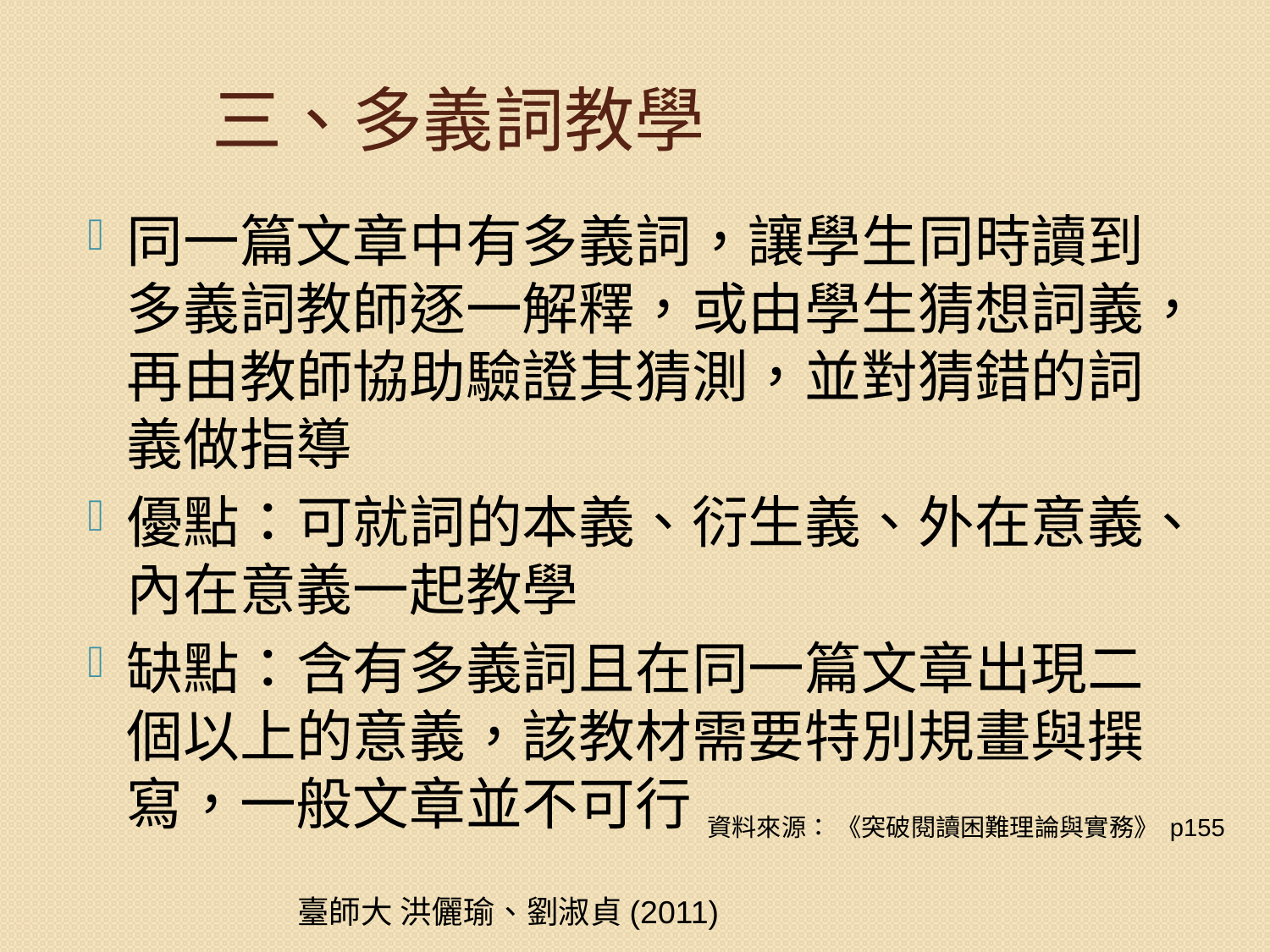

# 三、多義詞教學
同一篇文章中有多義詞，讓學生同時讀到多義詞教師逐一解釋，或由學生猜想詞義，再由教師協助驗證其猜測，並對猜錯的詞義做指導
優點：可就詞的本義、衍生義、外在意義、內在意義一起教學
缺點：含有多義詞且在同一篇文章出現二個以上的意義，該教材需要特別規畫與撰寫，一般文章並不可行
資料來源： 《突破閱讀困難理論與實務》 p155
臺師大 洪儷瑜、劉淑貞(2011)